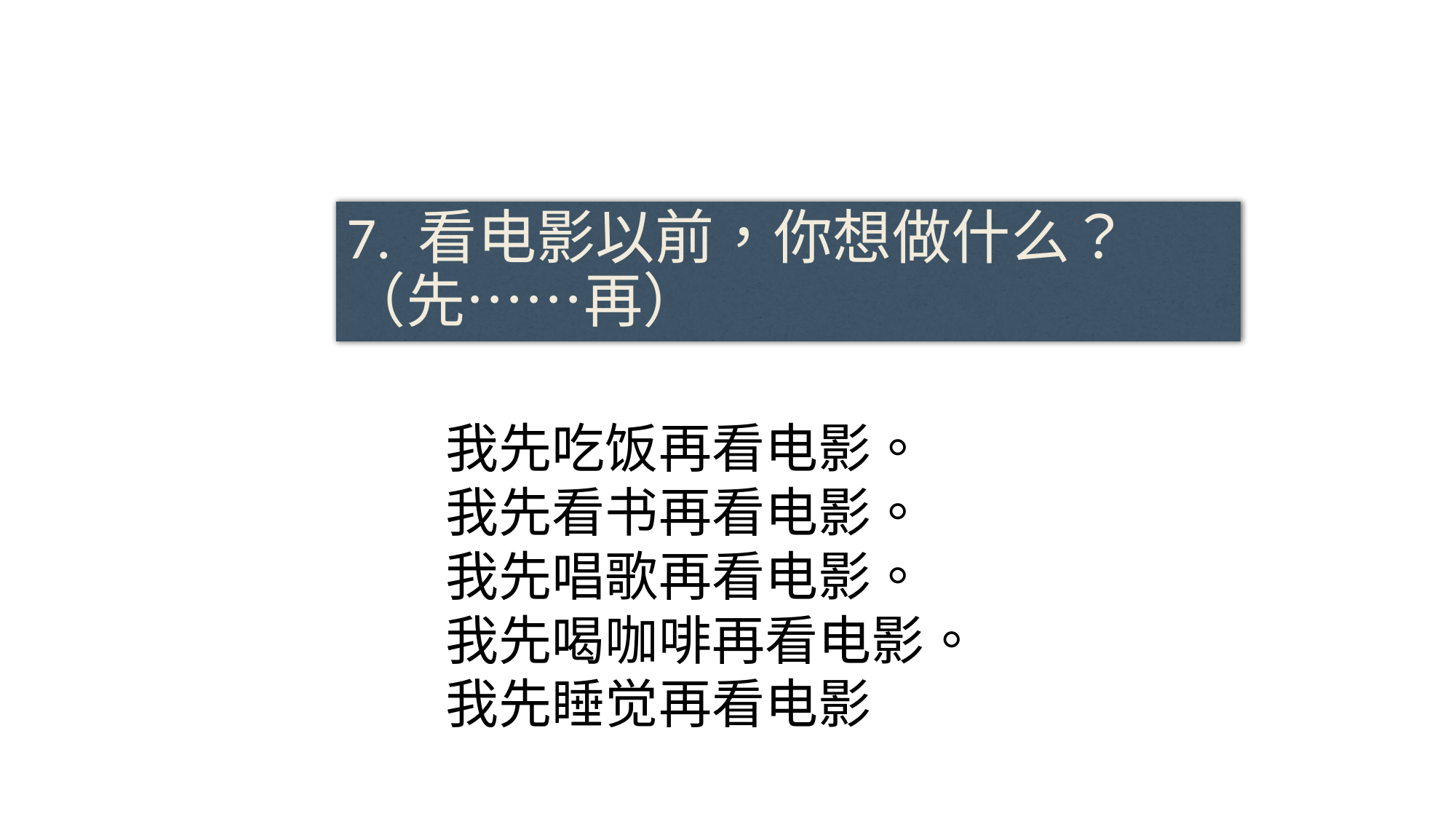

#
7. 看电影以前，你想做什么？
（先……再）
我先吃饭再看电影。
我先看书再看电影。
我先唱歌再看电影。
我先喝咖啡再看电影。
我先睡觉再看电影